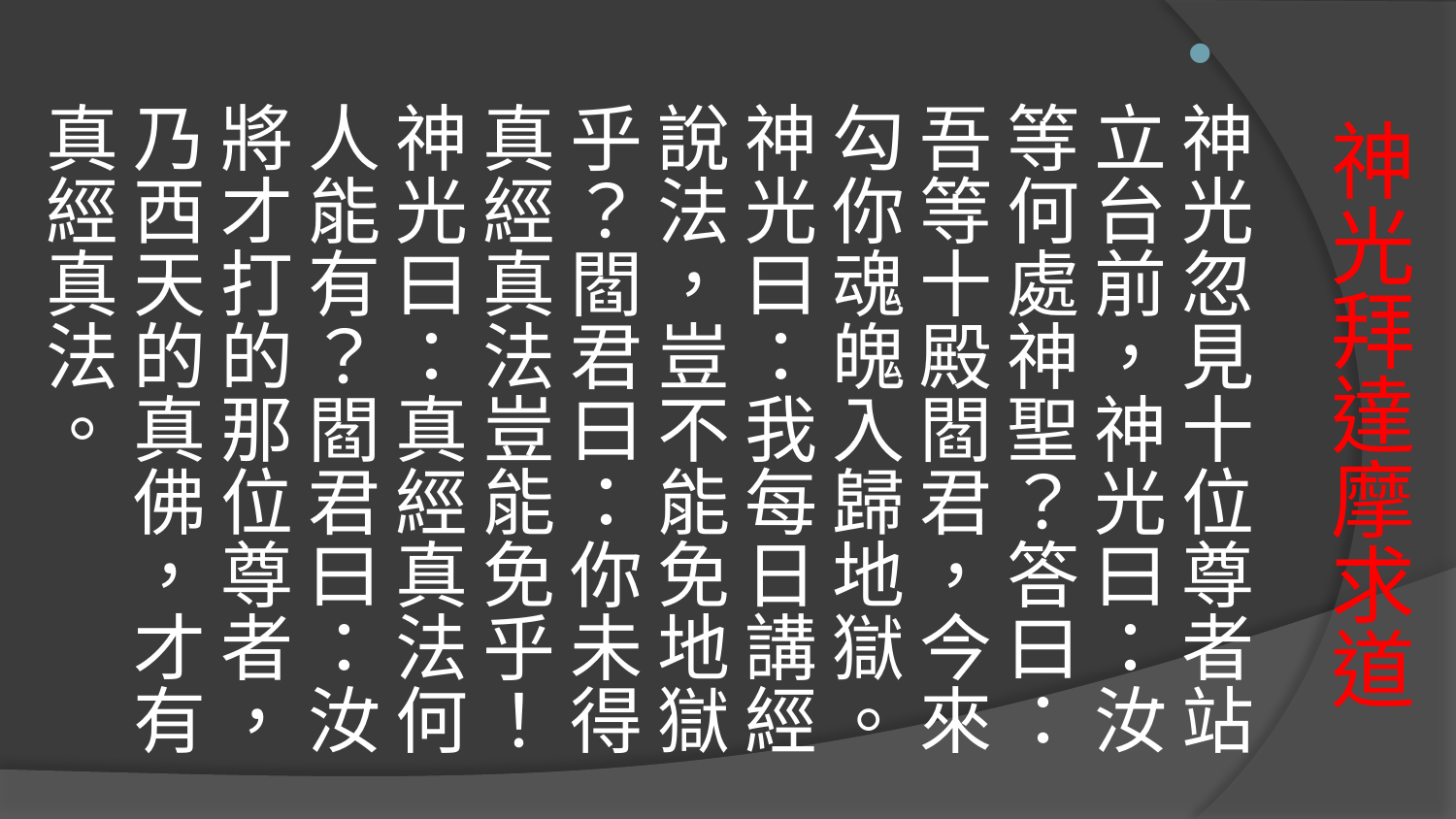

神光忽見十位尊者站立台前，神光曰：汝等何處神聖？答曰：吾等十殿閻君，今來勾你魂魄入歸地獄。神光曰：我每日講經說法，豈不能免地獄乎？閻君曰：你未得真經真法豈能免乎！神光曰：真經真法何人能有？閻君曰：汝將才打的那位尊者，乃西天的真佛，才有真經真法。
# 神光拜達摩求道